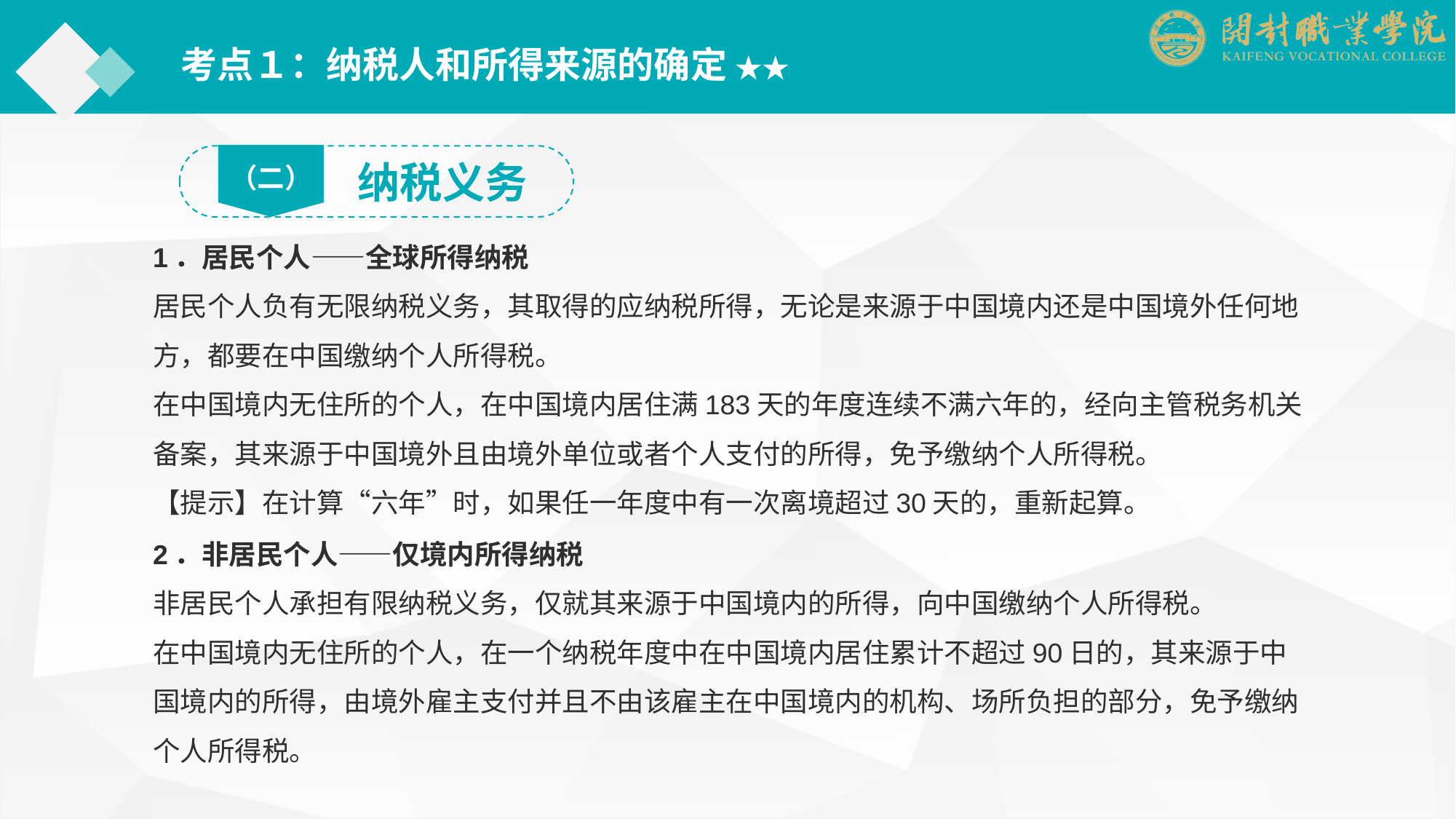

考点１：纳税人和所得来源的确定 ★★
（二）

纳税义务
1．居民个人——全球所得纳税
居民个人负有无限纳税义务，其取得的应纳税所得，无论是来源于中国境内还是中国境外任何地方，都要在中国缴纳个人所得税。
在中国境内无住所的个人，在中国境内居住满183天的年度连续不满六年的，经向主管税务机关备案，其来源于中国境外且由境外单位或者个人支付的所得，免予缴纳个人所得税。
【提示】在计算“六年”时，如果任一年度中有一次离境超过30天的，重新起算。
2．非居民个人——仅境内所得纳税
非居民个人承担有限纳税义务，仅就其来源于中国境内的所得，向中国缴纳个人所得税。
在中国境内无住所的个人，在一个纳税年度中在中国境内居住累计不超过90日的，其来源于中国境内的所得，由境外雇主支付并且不由该雇主在中国境内的机构、场所负担的部分，免予缴纳个人所得税。